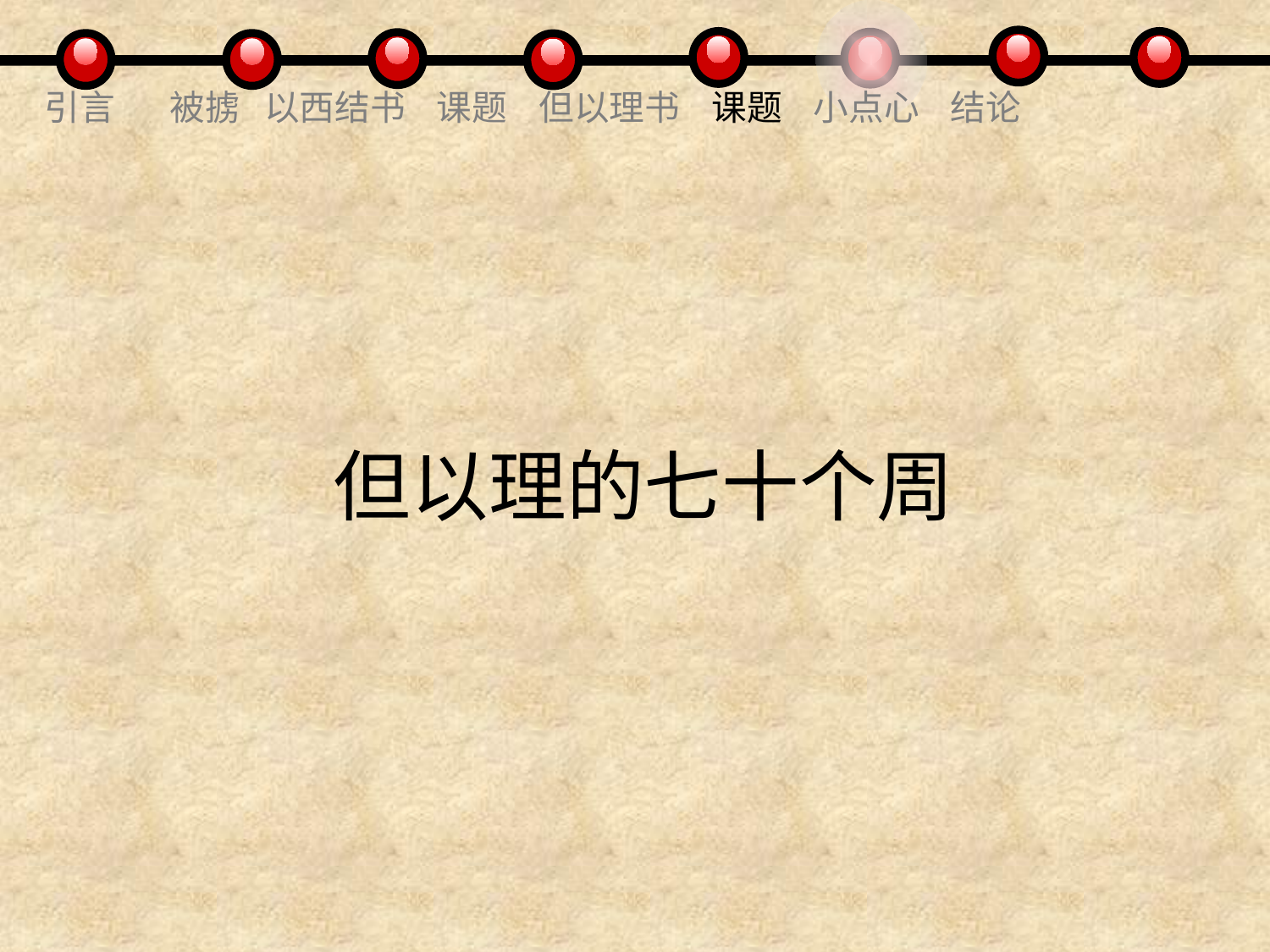

引言       被掳   以西结书    课题    但以理书    课题    小点心    结论
但以理的七十个周